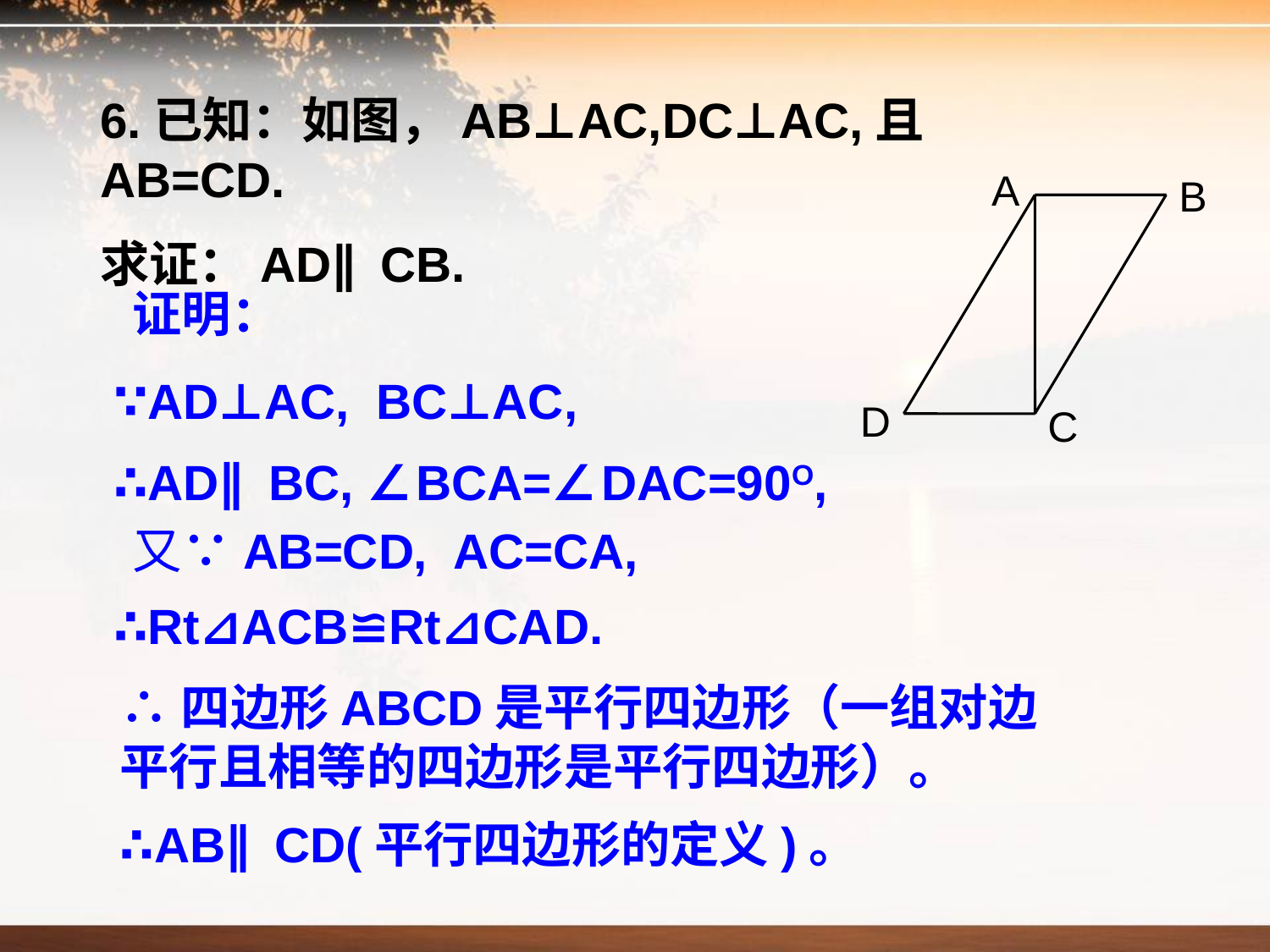

6.已知：如图，AB⊥AC,DC⊥AC,且AB=CD.
求证：AD∥CB.
A
B

证明：
∵AD⊥AC,  BC⊥AC,
D
C

∴AD∥BC, ∠BCA=∠DAC=90O,
又∵AB=CD,  AC=CA,
∴Rt⊿ACB≌Rt⊿CAD.
∴四边形ABCD是平行四边形（一组对边平行且相等的四边形是平行四边形）。
∴AB∥CD(平行四边形的定义)。